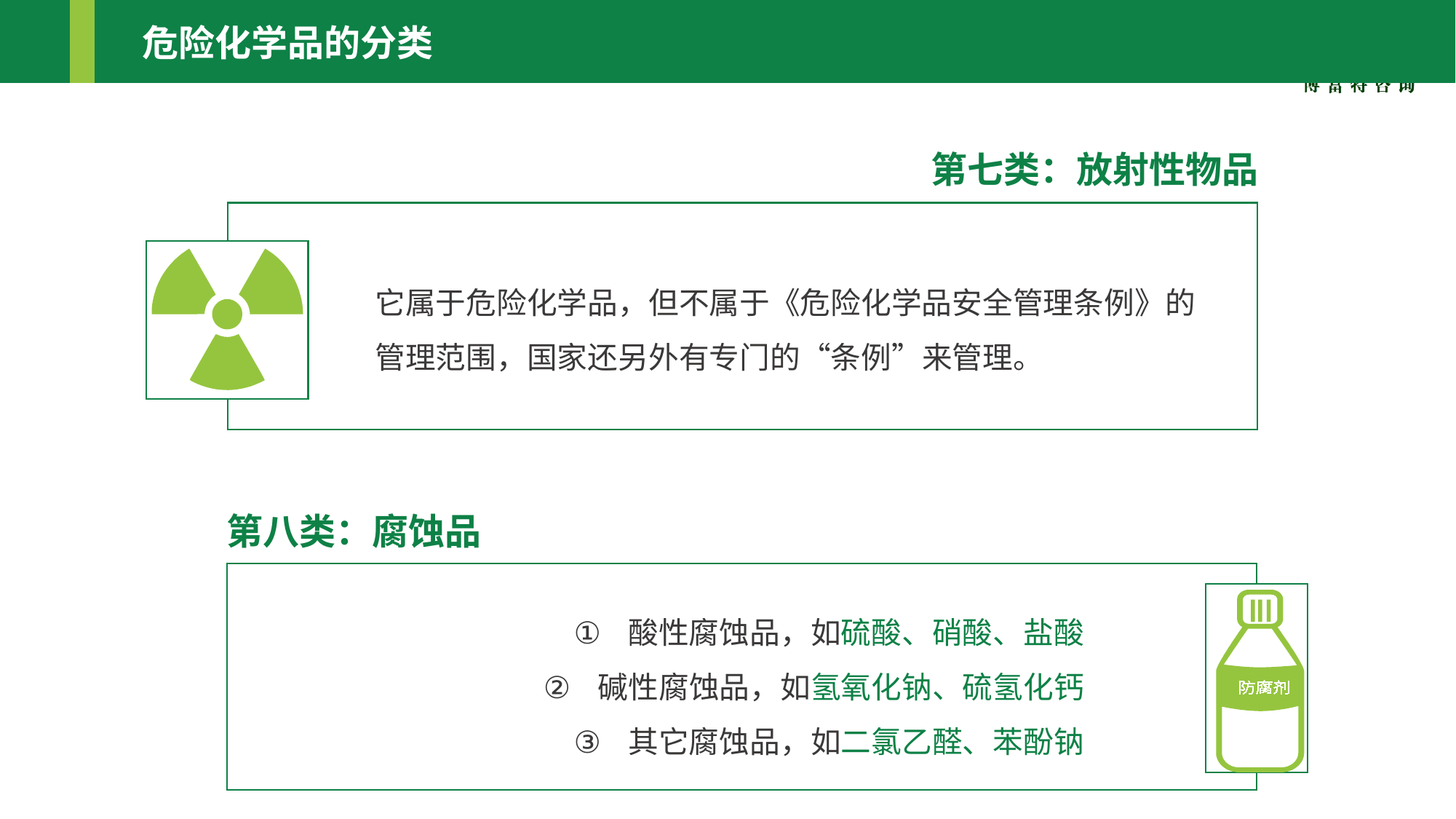

危险化学品的分类

第七类：放射性物品

它属于危险化学品，但不属于《危险化学品安全管理条例》的管理范围，国家还另外有专门的“条例”来管理。

　第八类：腐蚀品

酸性腐蚀品，如硫酸、硝酸、盐酸
碱性腐蚀品，如氢氧化钠、硫氢化钙
其它腐蚀品，如二氯乙醛、苯酚钠